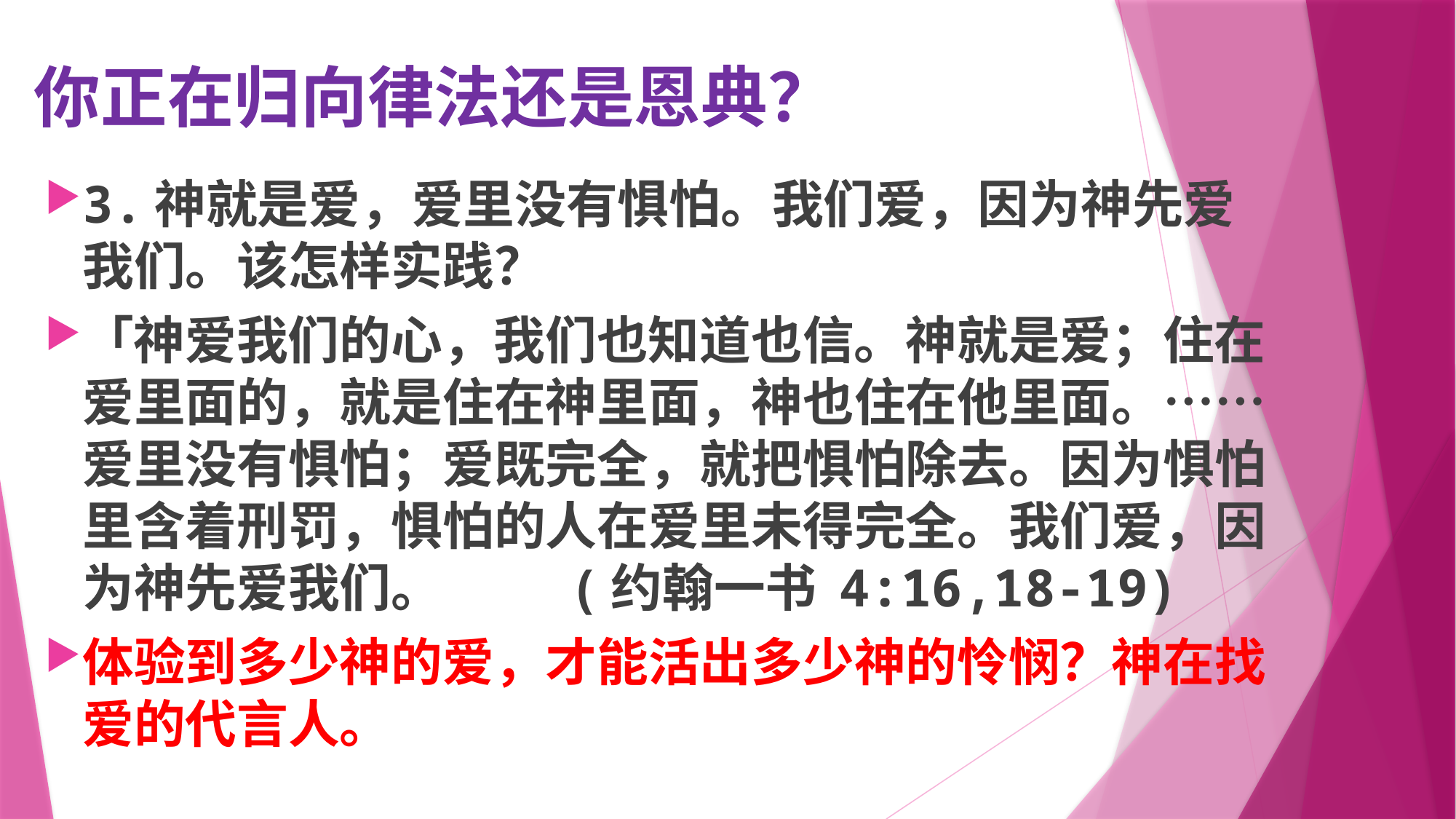

# 你正在归向律法还是恩典？
3.神就是爱，爱里没有惧怕。我们爱，因为神先爱我们。该怎样实践？
「神爱我们的心，我们也知道也信。神就是爱；住在爱里面的，就是住在神里面，神也住在他里面。……爱里没有惧怕；爱既完全，就把惧怕除去。因为惧怕里含着刑罚，惧怕的人在爱里未得完全。我们爱，因为神先爱我们。          (约翰一书 4:16,18-19)
体验到多少神的爱，才能活出多少神的怜悯？神在找爱的代言人。